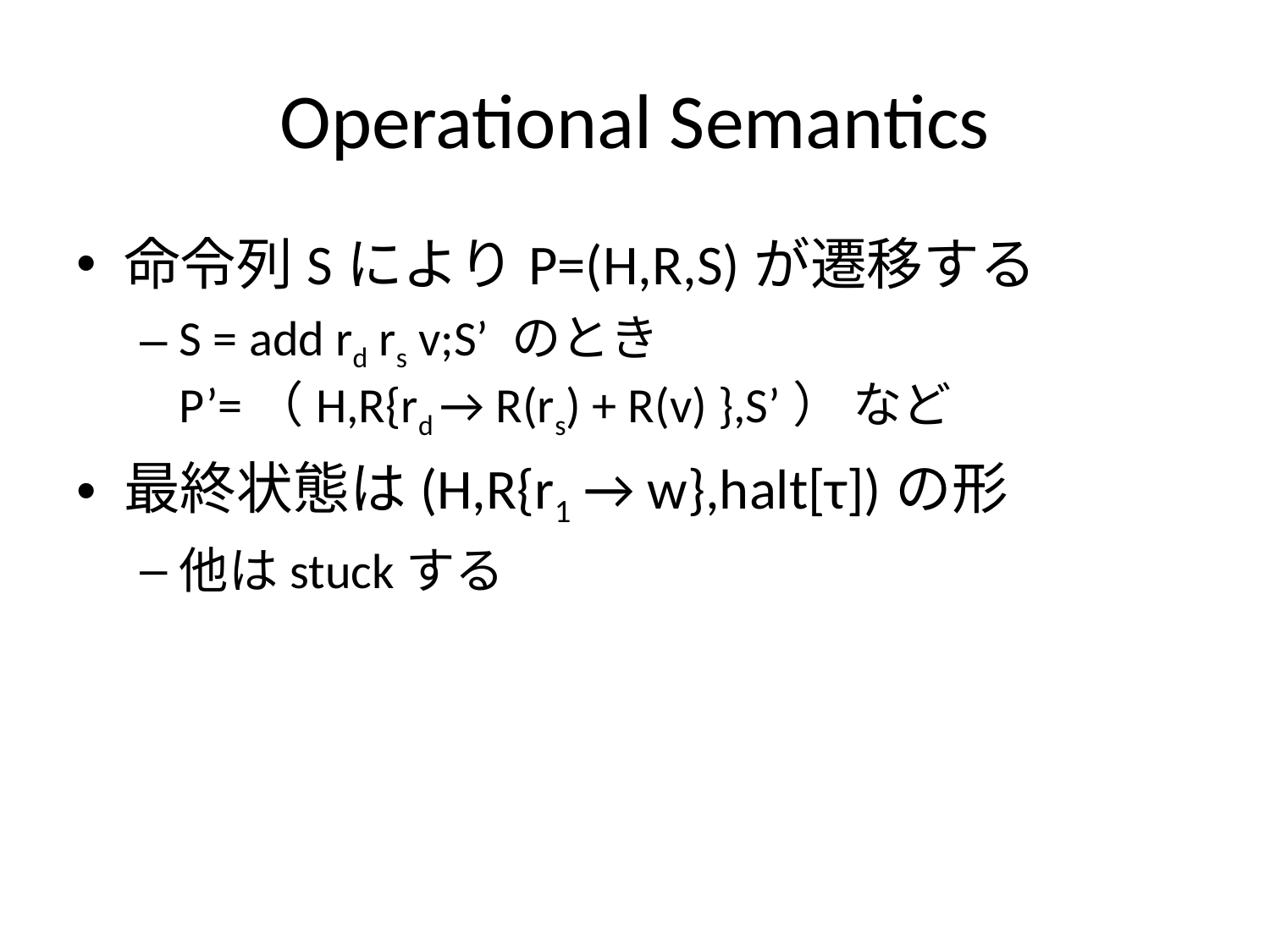

# Operational Semantics
命令列SによりP=(H,R,S)が遷移する
S = add rd rs v;S’ のとき
P’=（H,R{rd → R(rs) + R(v) },S’） など
最終状態は(H,R{r1 → w},halt[τ])の形
他はstuckする